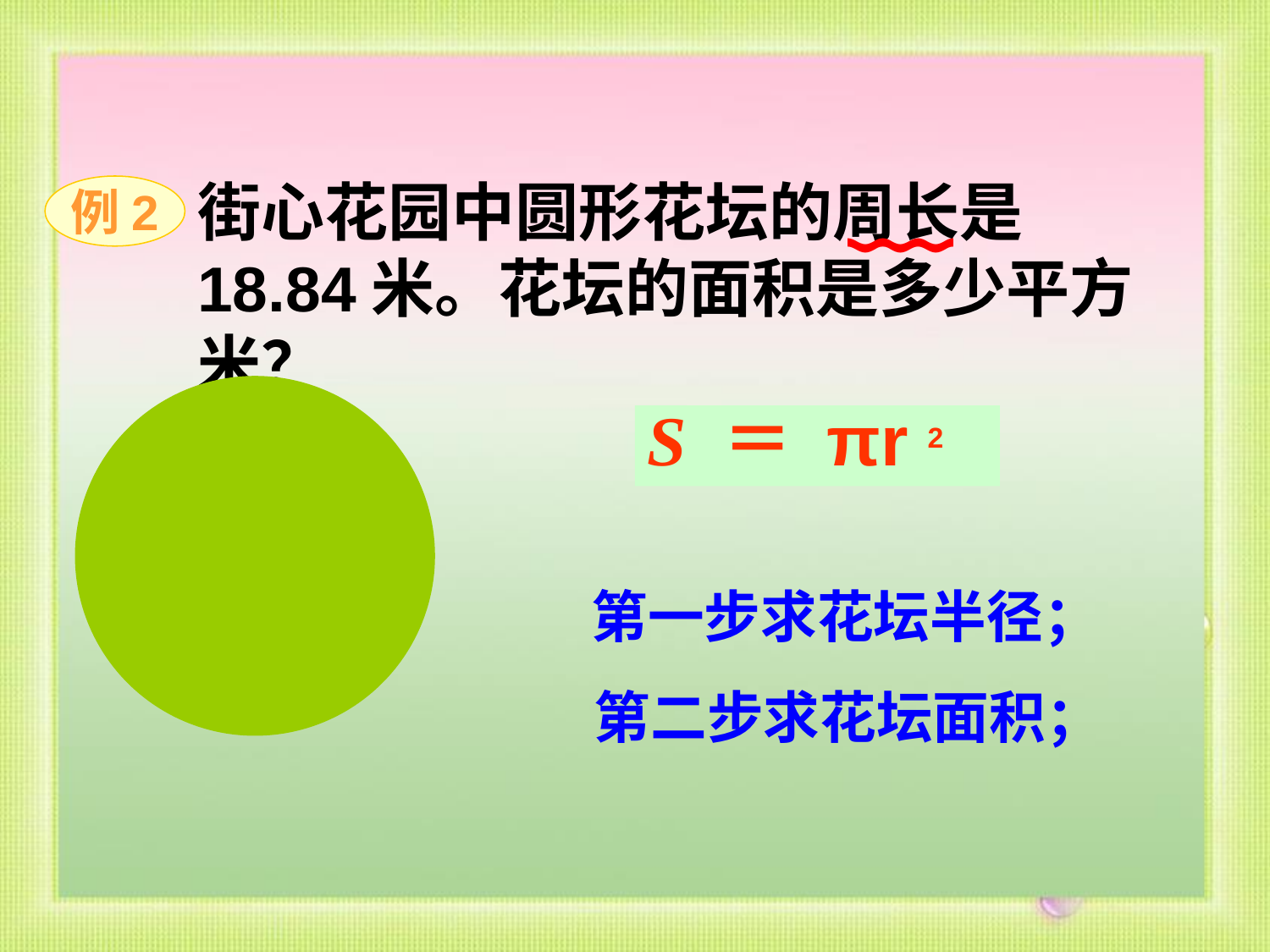

街心花园中圆形花坛的周长是18.84米。花坛的面积是多少平方米？
例2
﹋

S ＝ πr 2
第一步求花坛半径；
第二步求花坛面积；